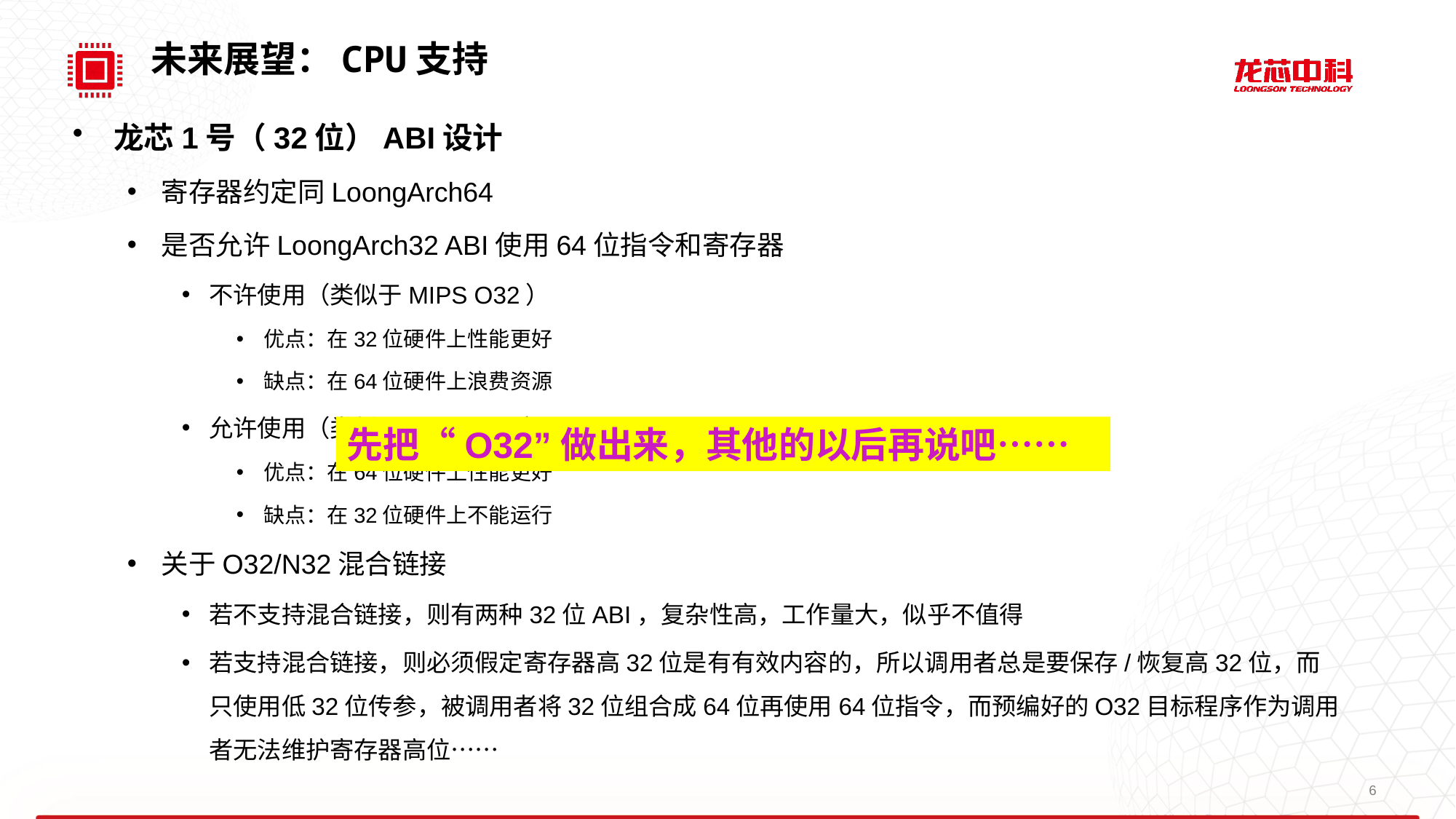

未来展望：CPU支持
龙芯1号（32位）ABI设计
寄存器约定同LoongArch64
是否允许LoongArch32 ABI使用64位指令和寄存器
不许使用（类似于MIPS O32）
优点：在32位硬件上性能更好
缺点：在64位硬件上浪费资源
允许使用（类似于MIPS N32）
优点：在64位硬件上性能更好
缺点：在32位硬件上不能运行
关于O32/N32混合链接
若不支持混合链接，则有两种32位ABI，复杂性高，工作量大，似乎不值得
若支持混合链接，则必须假定寄存器高32位是有有效内容的，所以调用者总是要保存/恢复高32位，而只使用低32位传参，被调用者将32位组合成64位再使用64位指令，而预编好的O32目标程序作为调用者无法维护寄存器高位……

先把“O32”做出来，其他的以后再说吧……
6